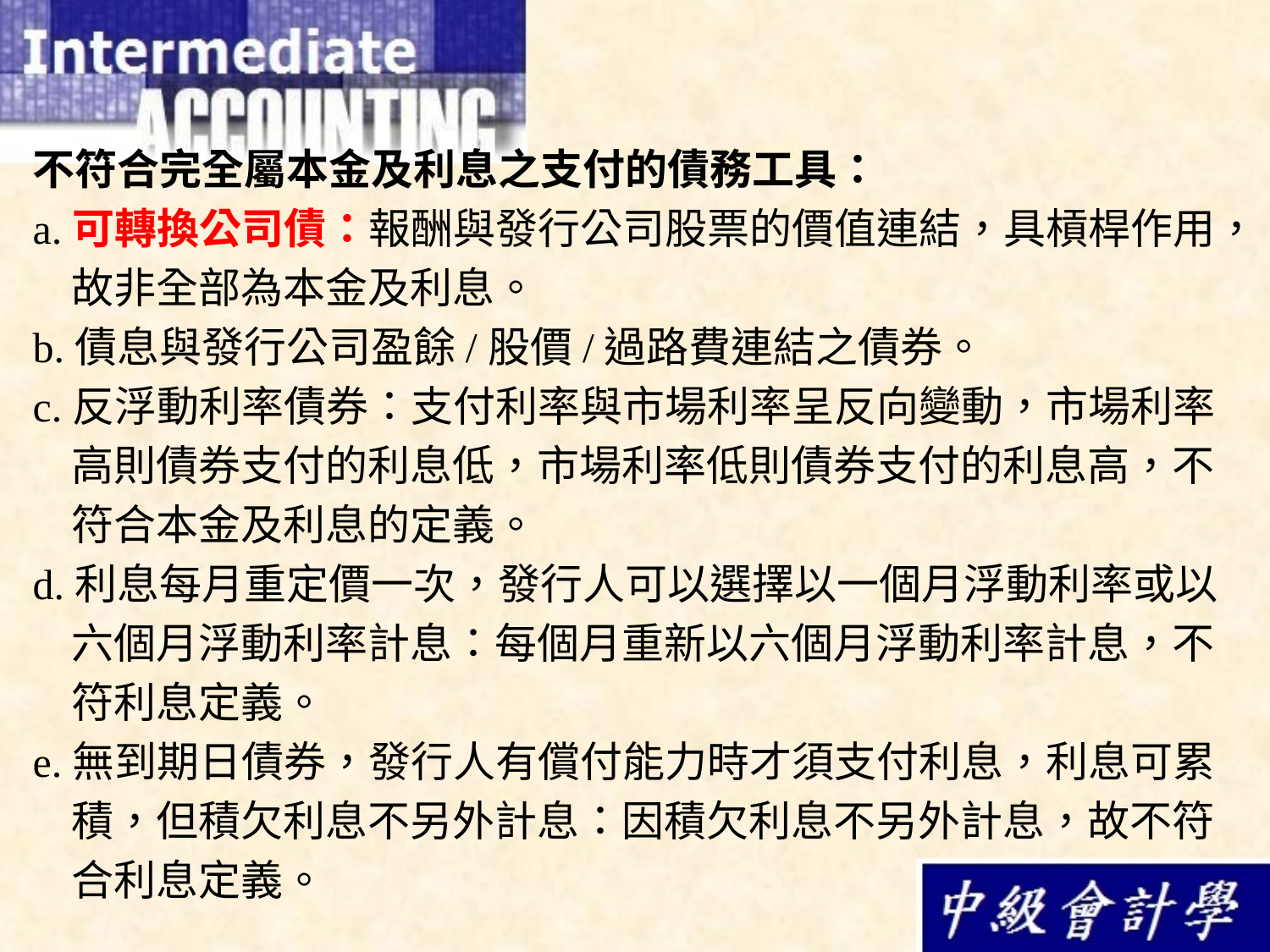

不符合完全屬本金及利息之支付的債務工具：
a.可轉換公司債：報酬與發行公司股票的價值連結，具槓桿作用，
   故非全部為本金及利息。
b.債息與發行公司盈餘/股價/過路費連結之債券。
c.反浮動利率債券：支付利率與市場利率呈反向變動，市場利率
   高則債券支付的利息低，市場利率低則債券支付的利息高，不
   符合本金及利息的定義。
d.利息每月重定價一次，發行人可以選擇以一個月浮動利率或以
   六個月浮動利率計息：每個月重新以六個月浮動利率計息，不
   符利息定義。
e.無到期日債券，發行人有償付能力時才須支付利息，利息可累
   積，但積欠利息不另外計息：因積欠利息不另外計息，故不符
   合利息定義。